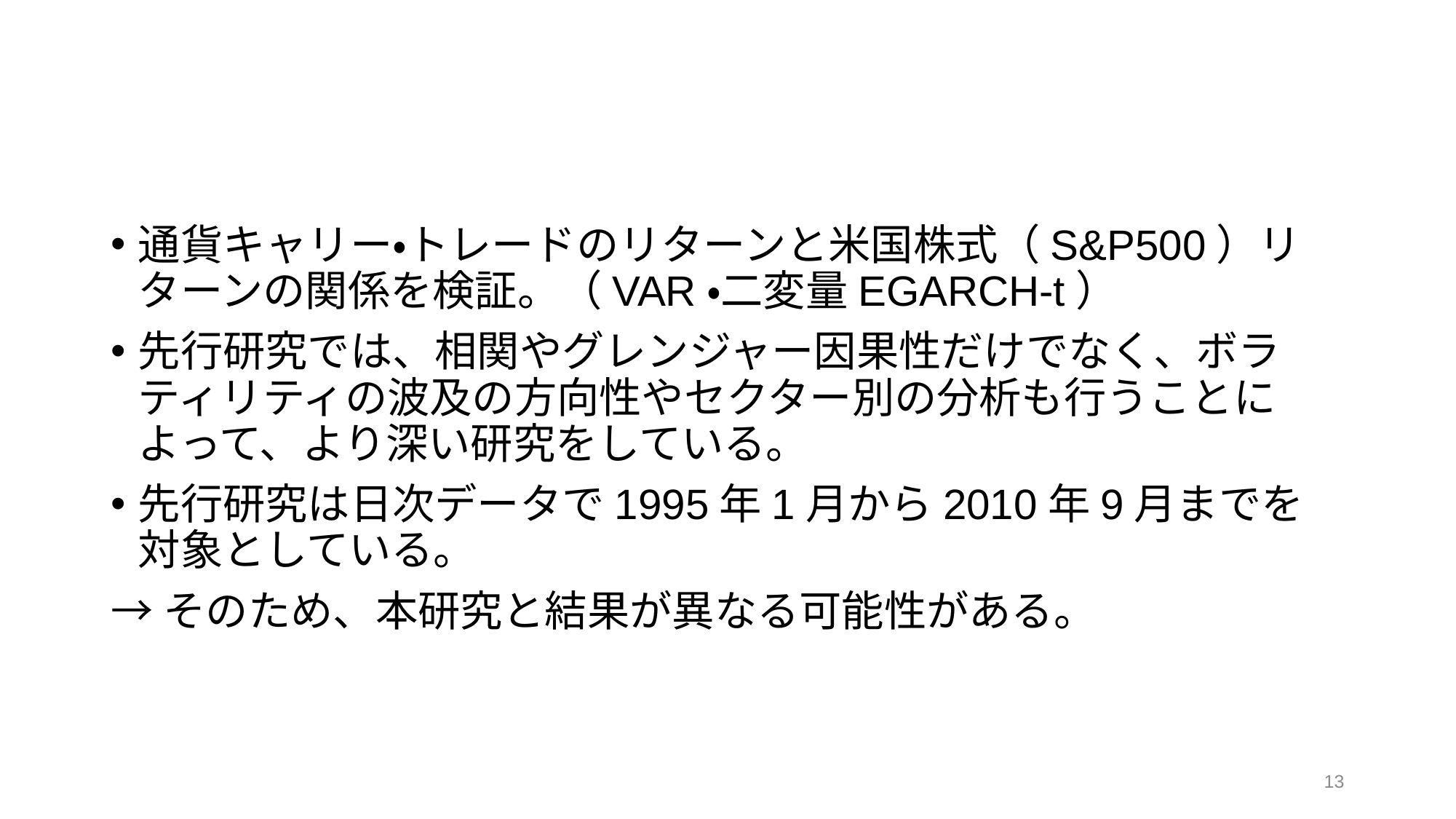

#
通貨キャリー・トレードのリターンと米国株式（S&P500）リターンの関係を検証。（VAR・二変量EGARCH-t）
先行研究では、相関やグレンジャー因果性だけでなく、ボラティリティの波及の方向性やセクター別の分析も行うことによって、より深い研究をしている。
先行研究は日次データで1995年1月から2010年9月までを対象としている。
→そのため、本研究と結果が異なる可能性がある。
13